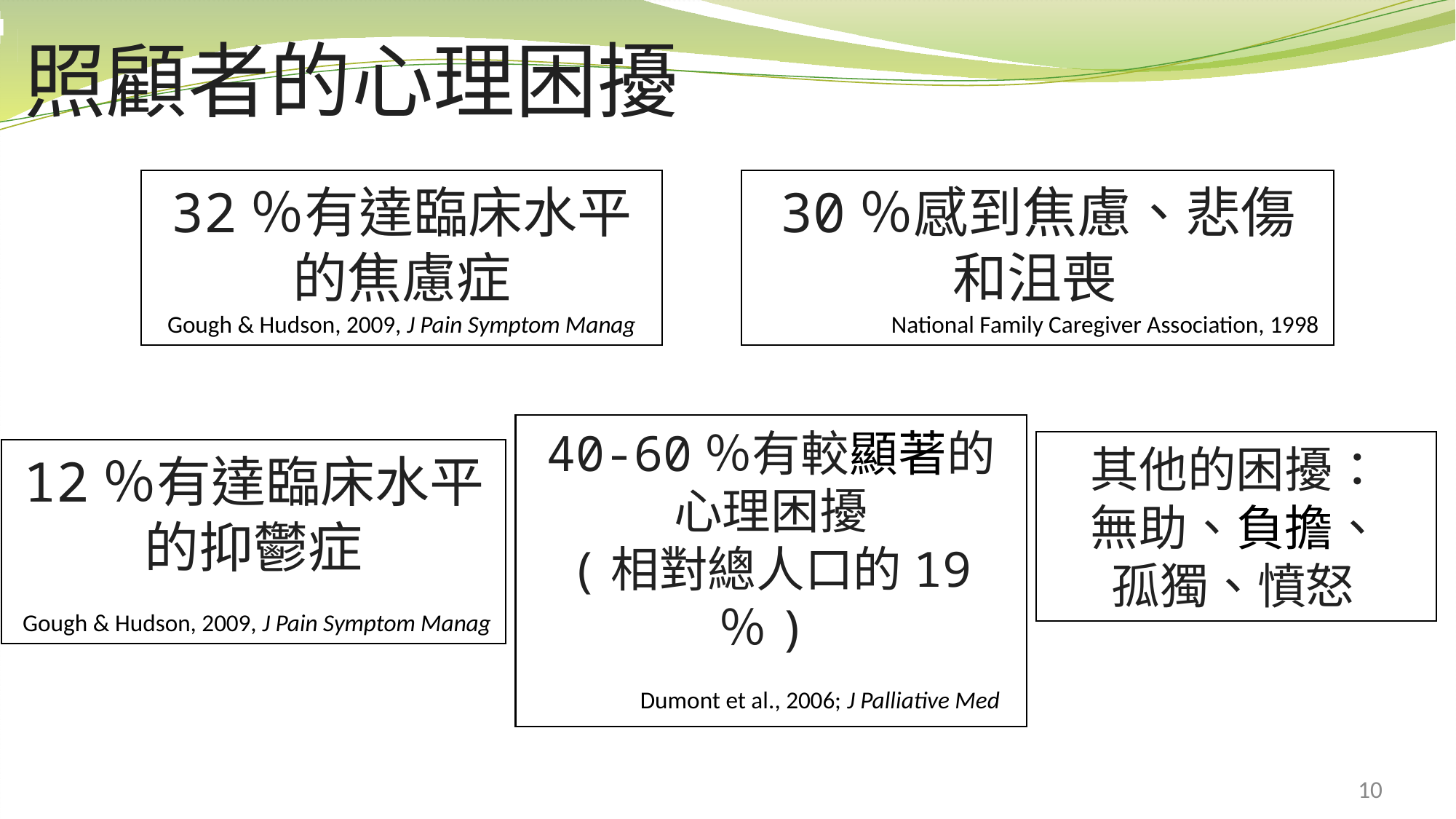

# 照顧者的心理困擾

32％有達臨床水平的焦慮症
Gough & Hudson, 2009, J Pain Symptom Manag
30％感到焦慮、悲傷和沮喪
National Family Caregiver Association, 1998

40-60％有較顯著的
心理困擾
(相對總人口的19 ％)
Dumont et al., 2006; J Palliative Med
其他的困擾：
無助、負擔、
孤獨、憤怒
12％有達臨床水平的抑鬱症

Gough & Hudson, 2009, J Pain Symptom Manag
10